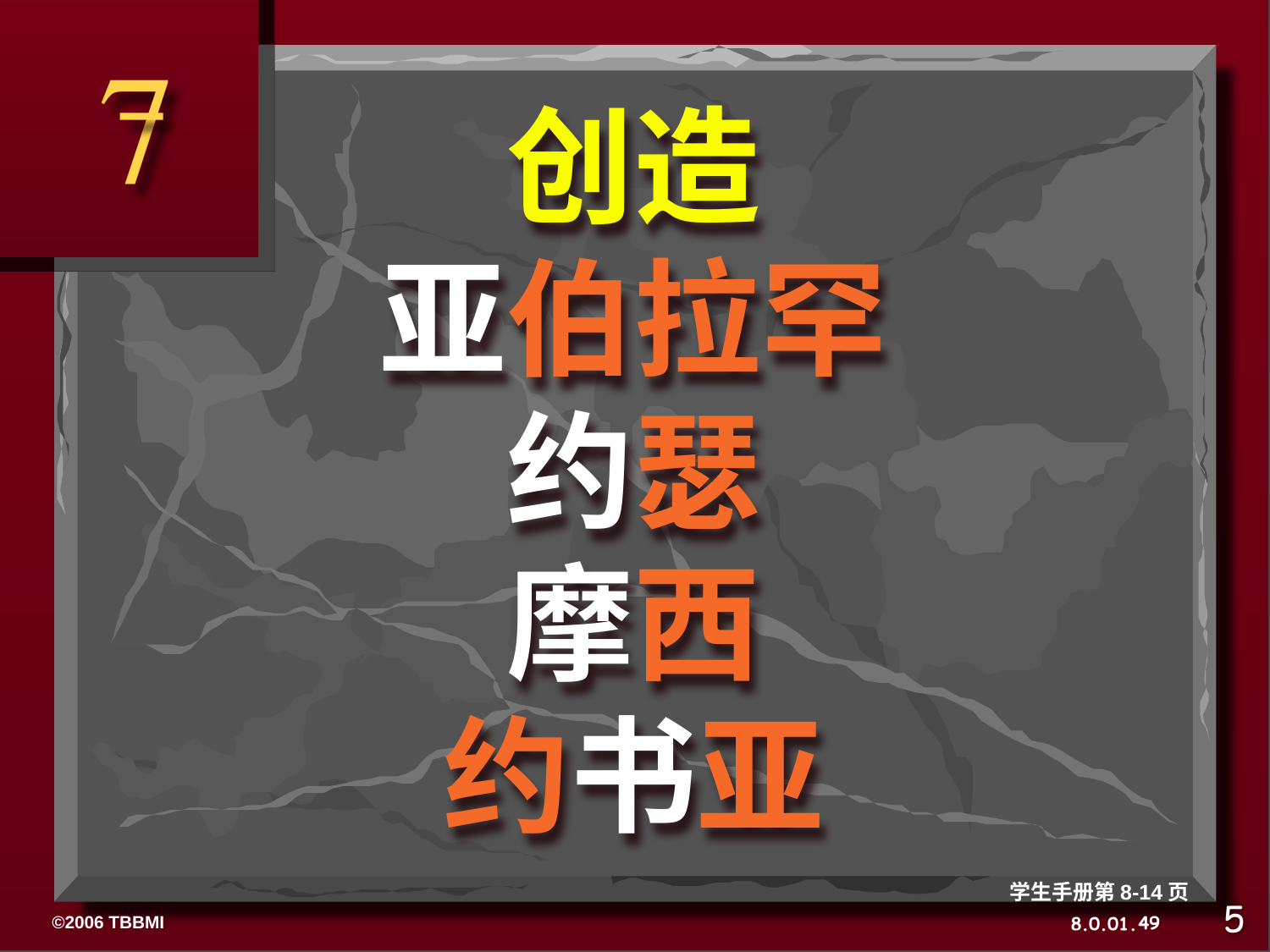

7
创造
亚伯拉罕
约瑟
摩西
约书亚

学生手册第8-14页
5

49